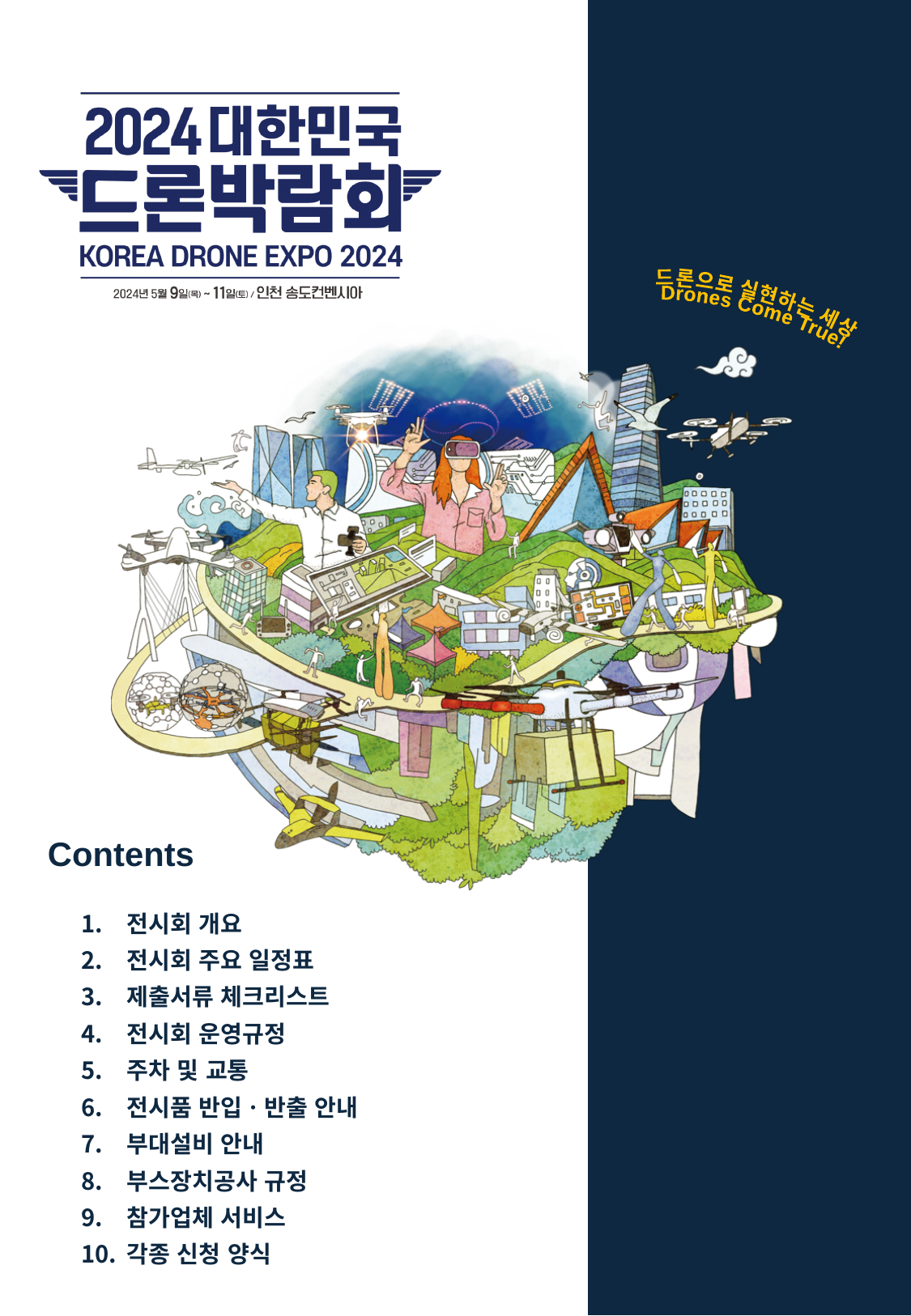

Contents
전시회 개요
전시회 주요 일정표
제출서류 체크리스트
전시회 운영규정
주차 및 교통
전시품 반입ㆍ반출 안내
부대설비 안내
부스장치공사 규정
참가업체 서비스
각종 신청 양식